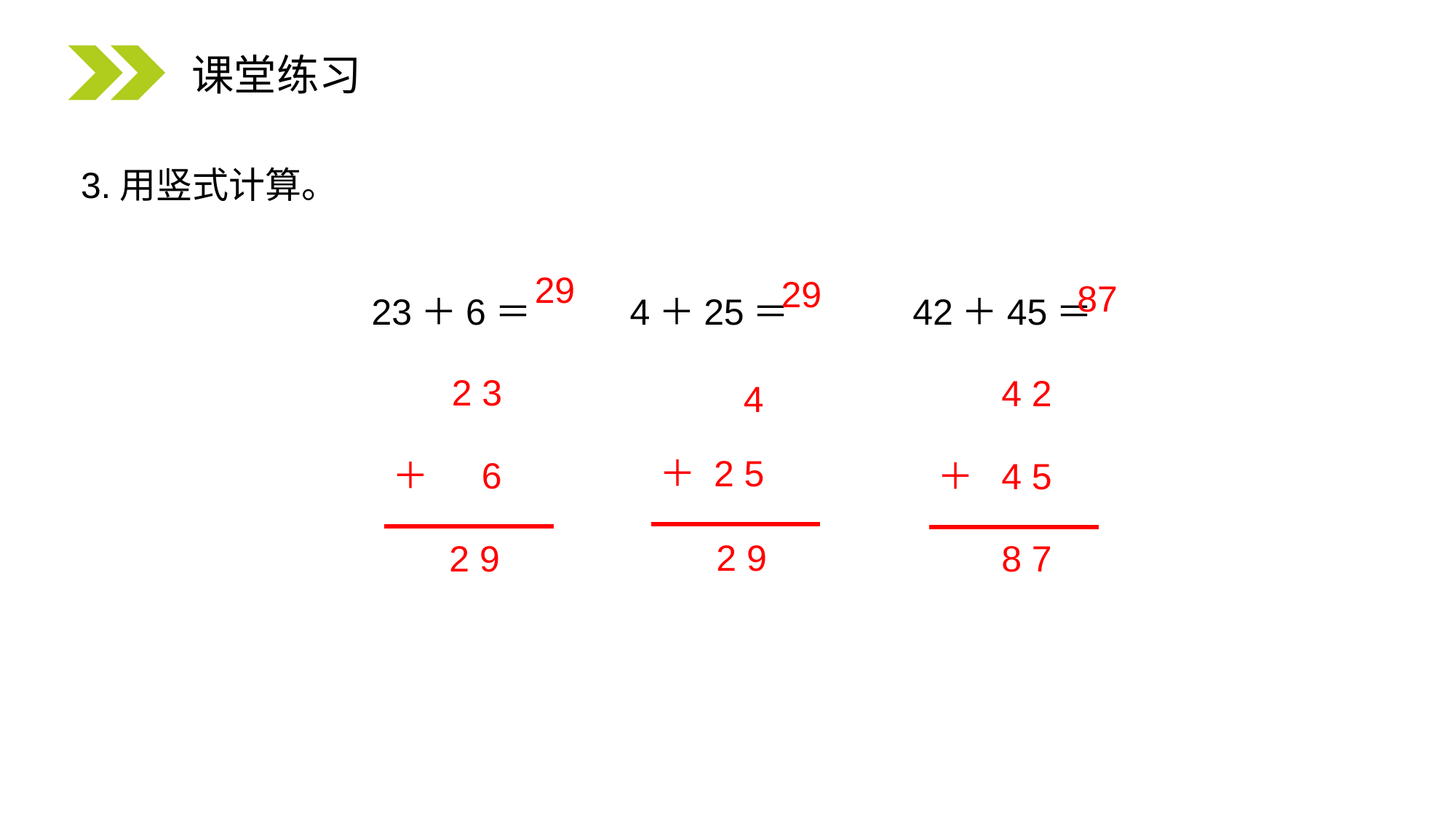

课堂练习
3.用竖式计算。
23＋6＝           4＋25＝              42＋45＝
29
29
87
2 3
4 2
 4
＋
 2 5
＋
 6
＋
4 5
2 9
2 9
8 7